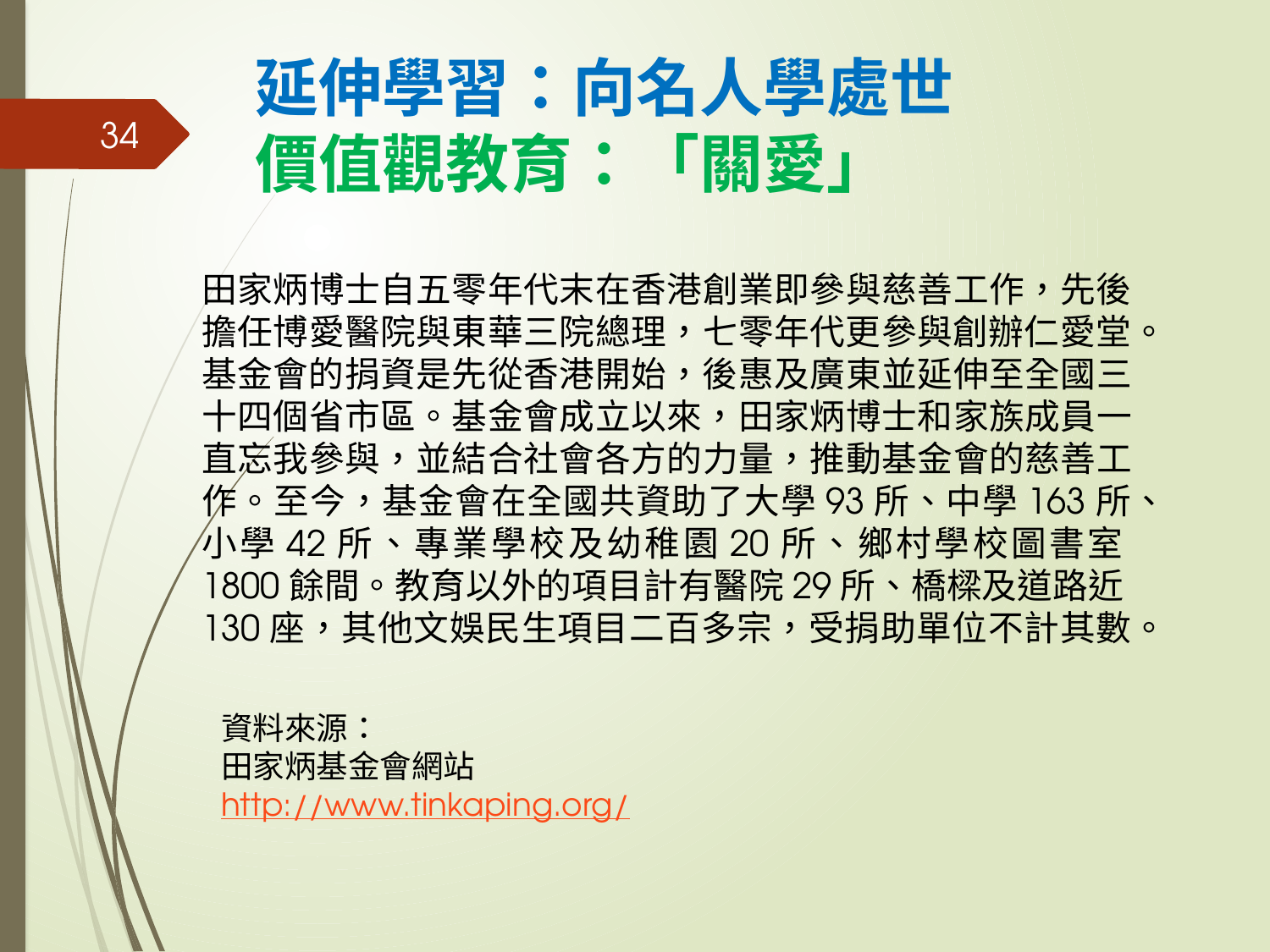

# 延伸學習：向名人學處世 價值觀教育：「關愛」
34
田家炳博士自五零年代末在香港創業即參與慈善工作，先後擔任博愛醫院與東華三院總理，七零年代更參與創辦仁愛堂。基金會的捐資是先從香港開始，後惠及廣東並延伸至全國三十四個省市區。基金會成立以來，田家炳博士和家族成員一直忘我參與，並結合社會各方的力量，推動基金會的慈善工作。至今，基金會在全國共資助了大學93所、中學163所、小學42所、專業學校及幼稚園20所、鄉村學校圖書室1800餘間。教育以外的項目計有醫院29所、橋樑及道路近130座，其他文娛民生項目二百多宗，受捐助單位不計其數。
資料來源：
田家炳基金會網站
http://www.tinkaping.org/